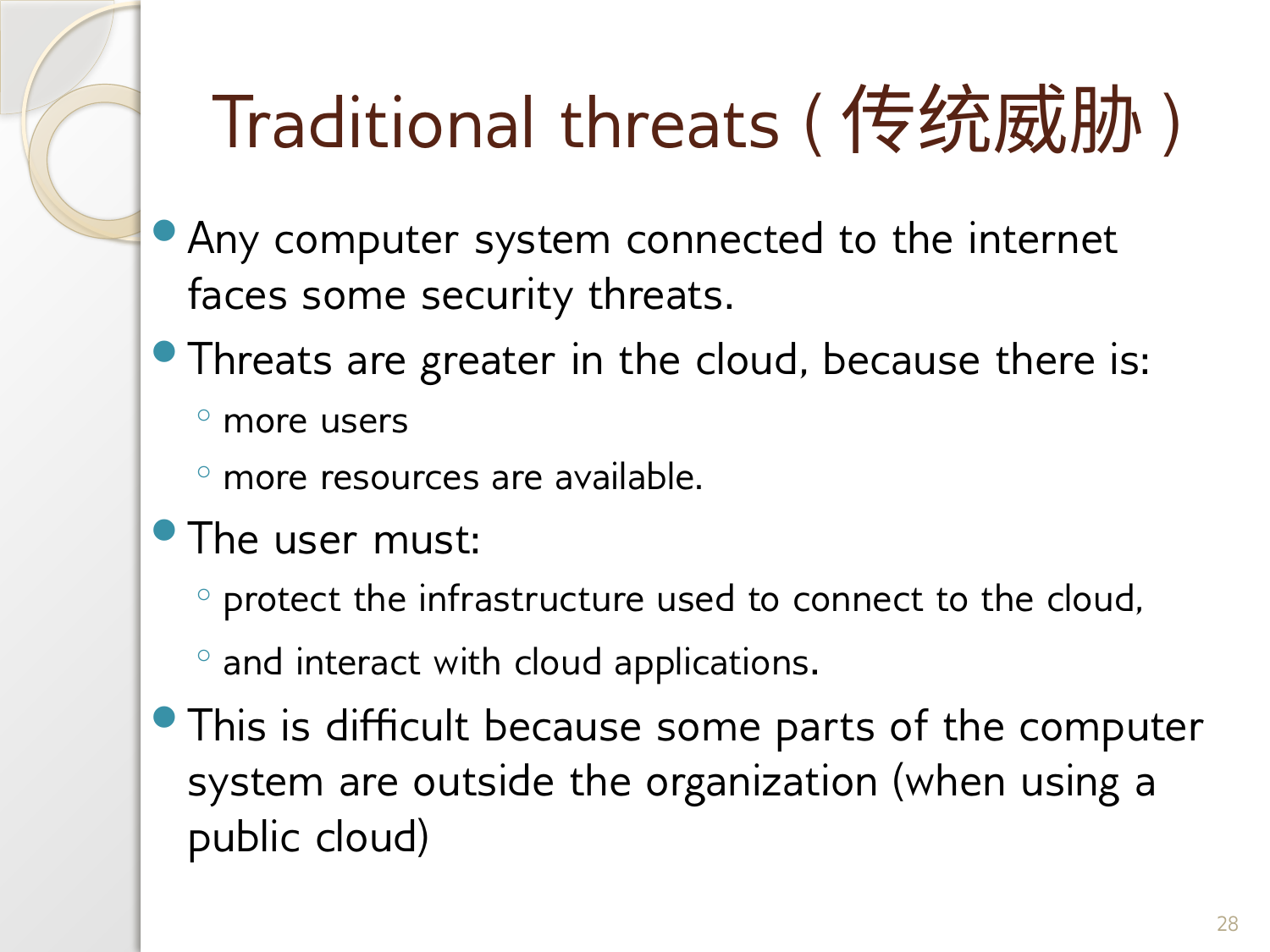

# Traditional threats (传统威胁)
Any computer system connected to the internet faces some security threats.
Threats are greater in the cloud, because there is:
more users
more resources are available.
The user must:
protect the infrastructure used to connect to the cloud,
and interact with cloud applications.
This is difficult because some parts of the computer system are outside the organization (when using a public cloud)
28